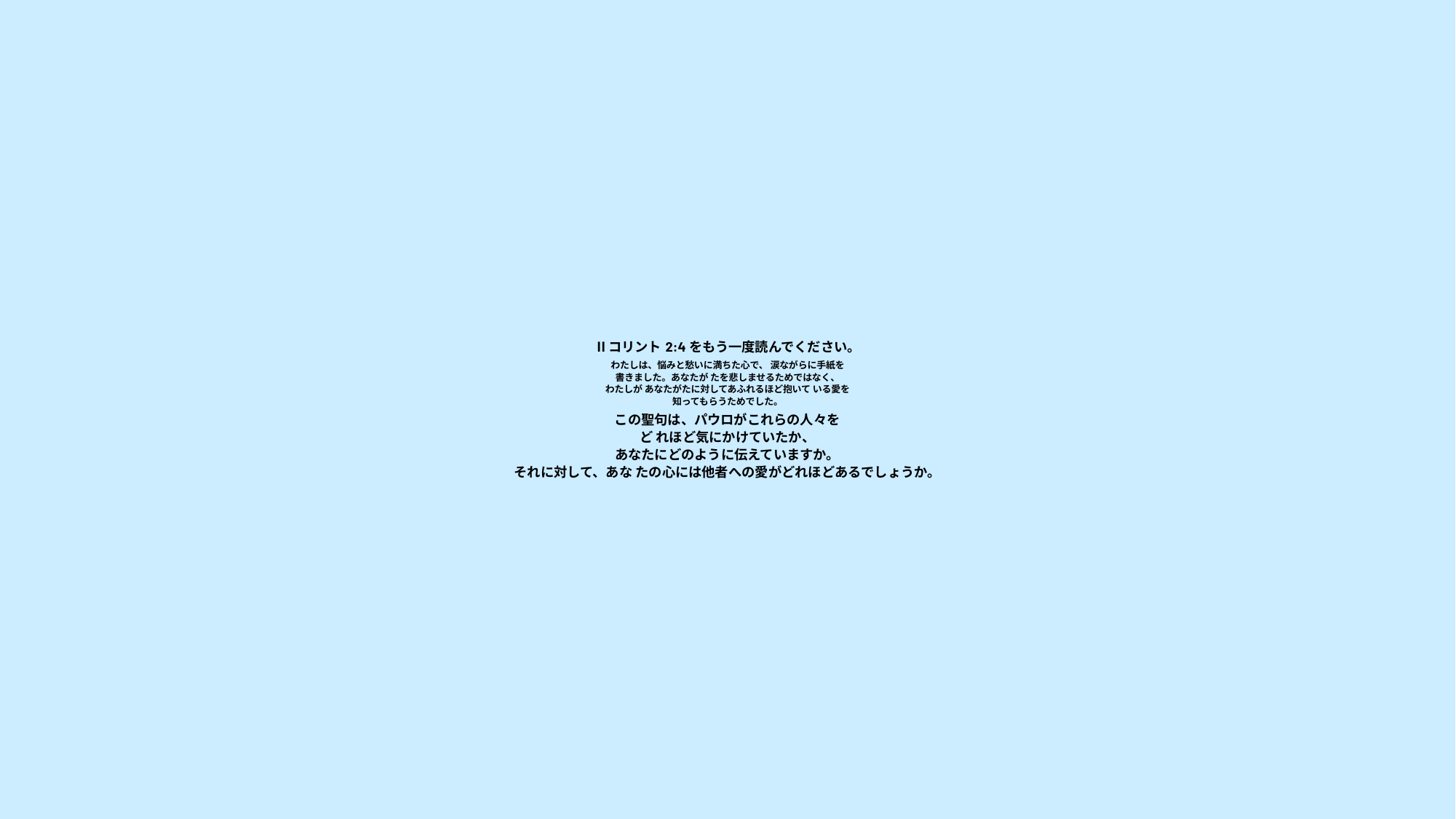

# Ⅱコリント 2:4 をもう一度読んでください。 　　 わたしは、悩みと愁いに満ちた心で、 涙ながらに手紙を 書きました。あなたが たを悲しませるためではなく、 わたしが あなたがたに対してあふれるほど抱いて いる愛を 知ってもらうためでした。 　 この聖句は、パウロがこれらの人々を ど れほど気にかけていたか、 あなたにどのように伝えていますか。 それに対して、あな たの心には他者への愛がどれほどあるでしょうか。